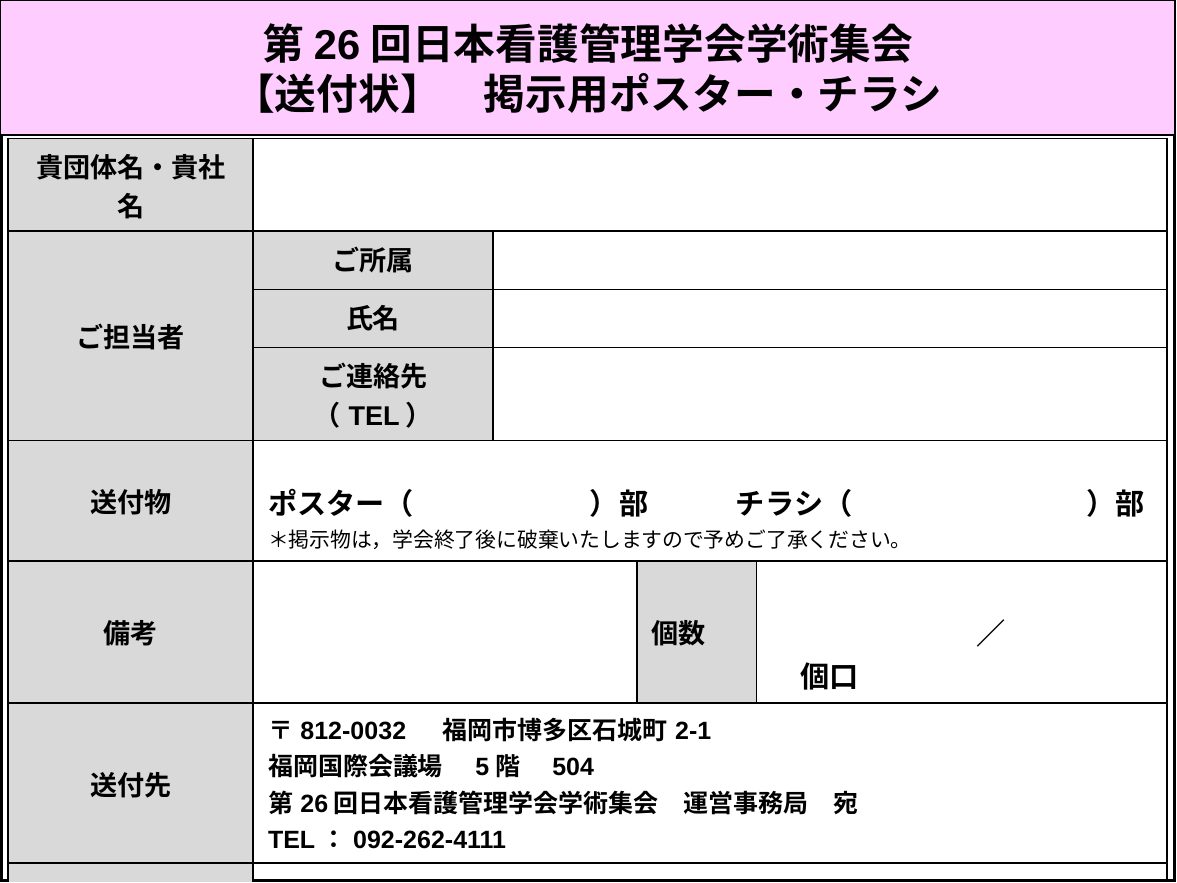

第26回日本看護管理学会学術集会
【送付状】　掲示用ポスター・チラシ
| 貴団体名・貴社名 |  |  |  |  |
| --- | --- | --- | --- | --- |
| ご担当者 | ご所属 |  |  |  |
|  | 氏名 |  |  |  |
|  | ご連絡先（TEL） |  |  |  |
| 送付物 | ポスター（　　　　　　）部　　　チラシ（　　　　　　　　）部 ＊掲示物は，学会終了後に破棄いたしますので予めご了承ください。 |  |  |  |
| 備考 |  |  | 個数 | ／　　　　　　個口 |
| 送付先 | 〒812-0032　 福岡市博多区石城町2-1 福岡国際会議場　5階　504 第26回日本看護管理学会学術集会　運営事務局　宛 TEL：092-262-4111 |  |  |  |
| 必着日 | 2022年8月18日（木） 14：00-16：00　必着 |  |  |  |
| ※必要事項を全てご記入の上、必ず荷物側面の見えやすい場所に全ての荷物に貼付してください。 ※本送付状はカラーで印刷をお願いします。 |  |  |  |  |